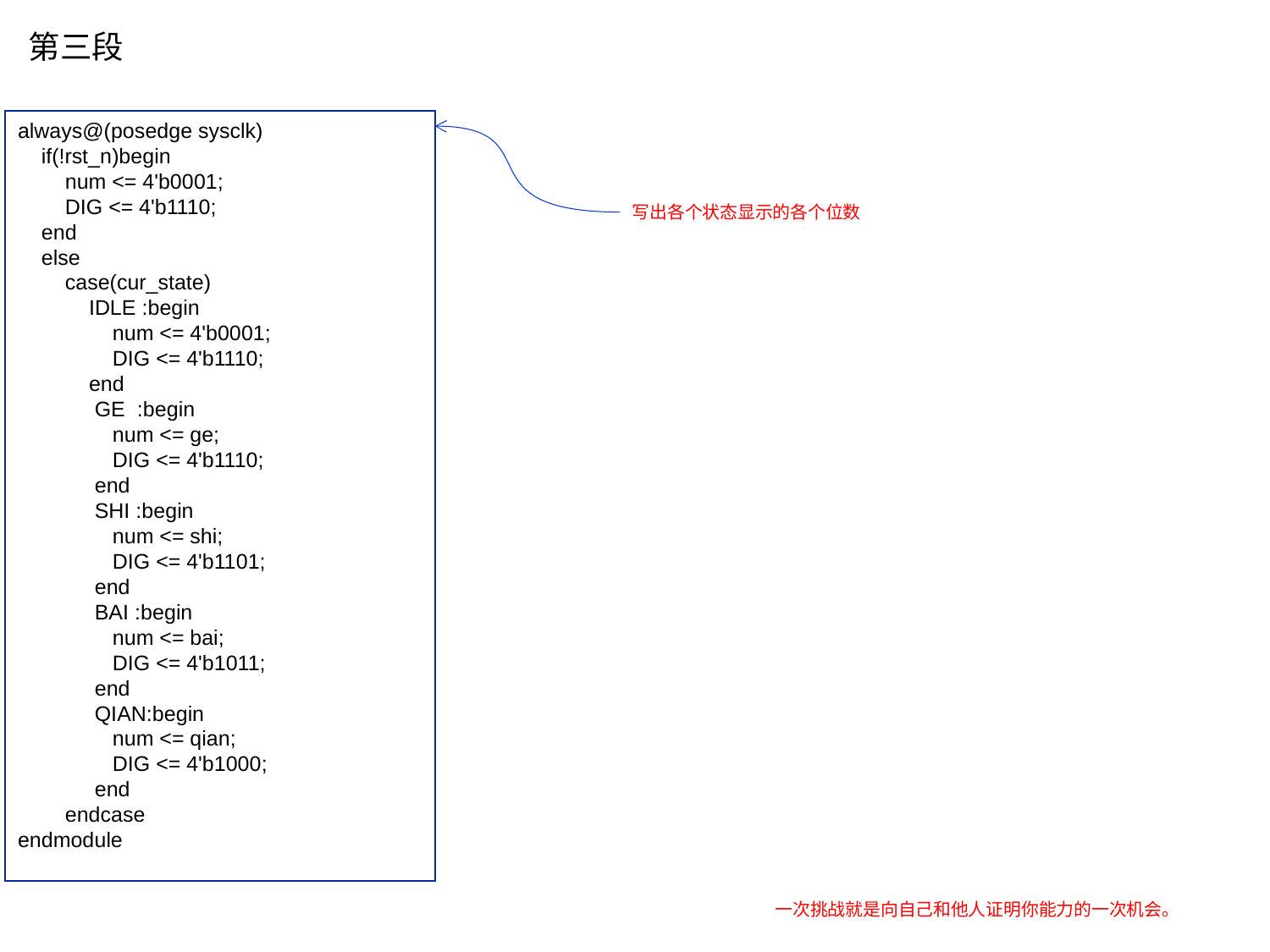

第三段

always@(posedge sysclk)
    if(!rst_n)begin
        num <= 4'b0001;
        DIG <= 4'b1110;
    end
    else
        case(cur_state)
            IDLE :begin
                num <= 4'b0001;
                DIG <= 4'b1110;
            end
             GE  :begin
                num <= ge;
                DIG <= 4'b1110;
             end
             SHI :begin
                num <= shi;
                DIG <= 4'b1101;
             end
             BAI :begin
                num <= bai;
                DIG <= 4'b1011;
             end
             QIAN:begin
                num <= qian;
                DIG <= 4'b1000;
             end
        endcase
endmodule
写出各个状态显示的各个位数
一次挑战就是向自己和他人证明你能力的一次机会。